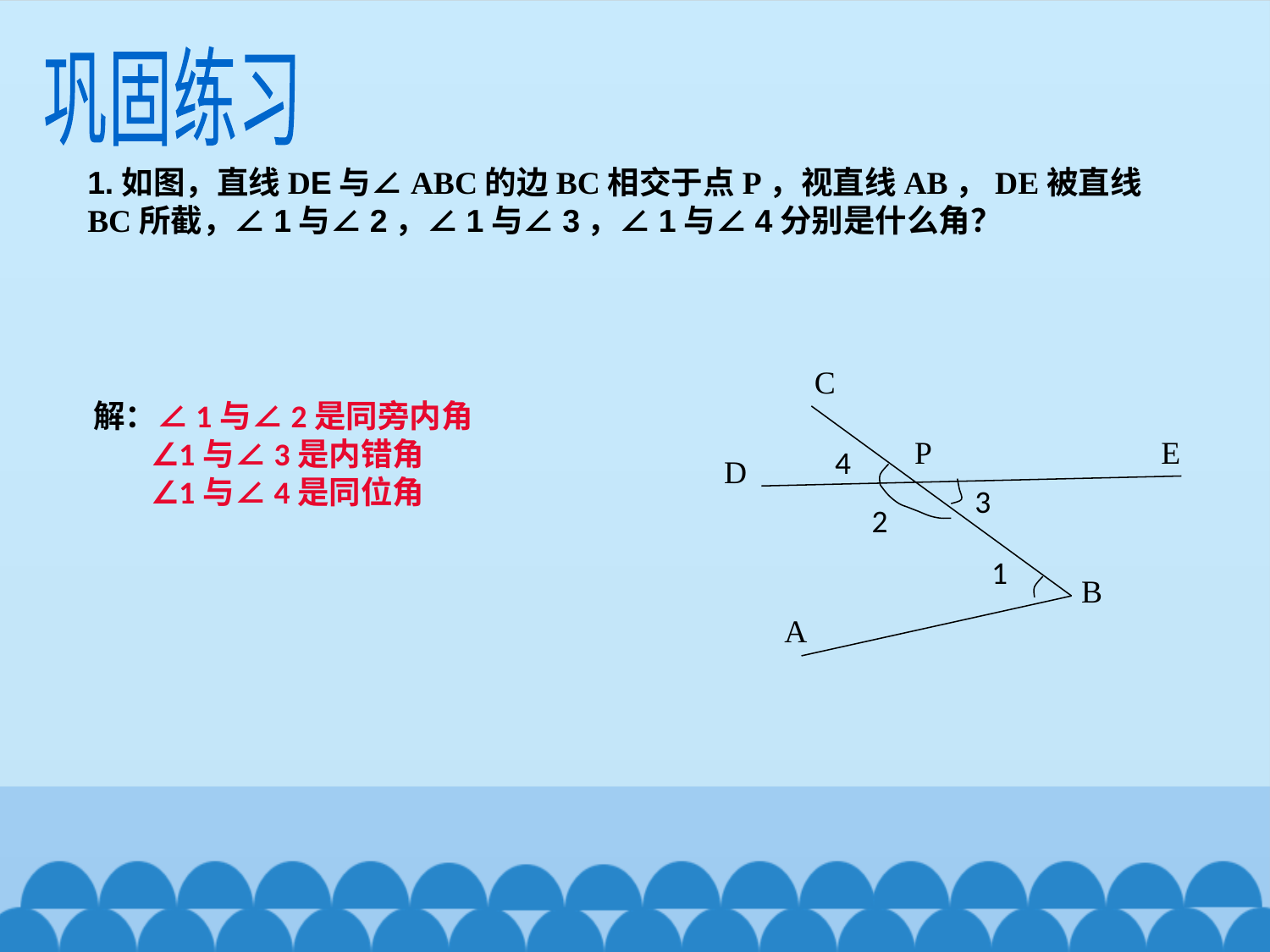

巩固练习
1.如图，直线DE与∠ABC的边BC相交于点P，视直线AB，DE被直线BC所截，∠1与∠2，∠1与∠3，∠1与∠4分别是什么角？
C
P
E
4
D

3

2
1
B

A
解：∠1与∠2是同旁内角
        ∠1与∠3是内错角
        ∠1与∠4是同位角